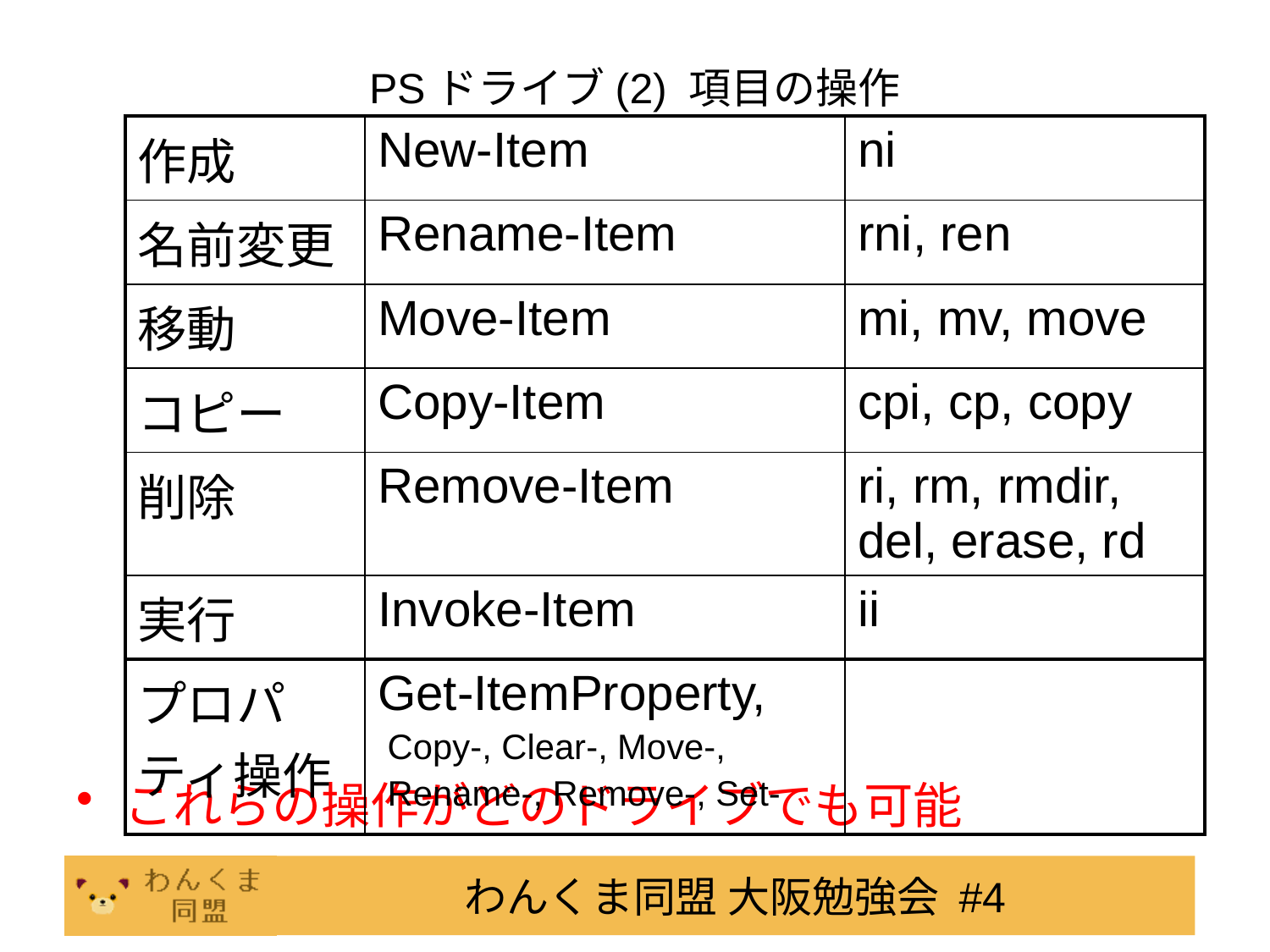

# PSドライブ(2) 項目の操作
| 作成 | New-Item | ni |
| --- | --- | --- |
| 名前変更 | Rename-Item | rni, ren |
| 移動 | Move-Item | mi, mv, move |
| コピー | Copy-Item | cpi, cp, copy |
| 削除 | Remove-Item | ri, rm, rmdir, del, erase, rd |
| 実行 | Invoke-Item | ii |
| プロパティ操作 | Get-ItemProperty, Copy-, Clear-, Move-, Rename-, Remove-, Set- |  |

これらの操作がどのドライブでも可能